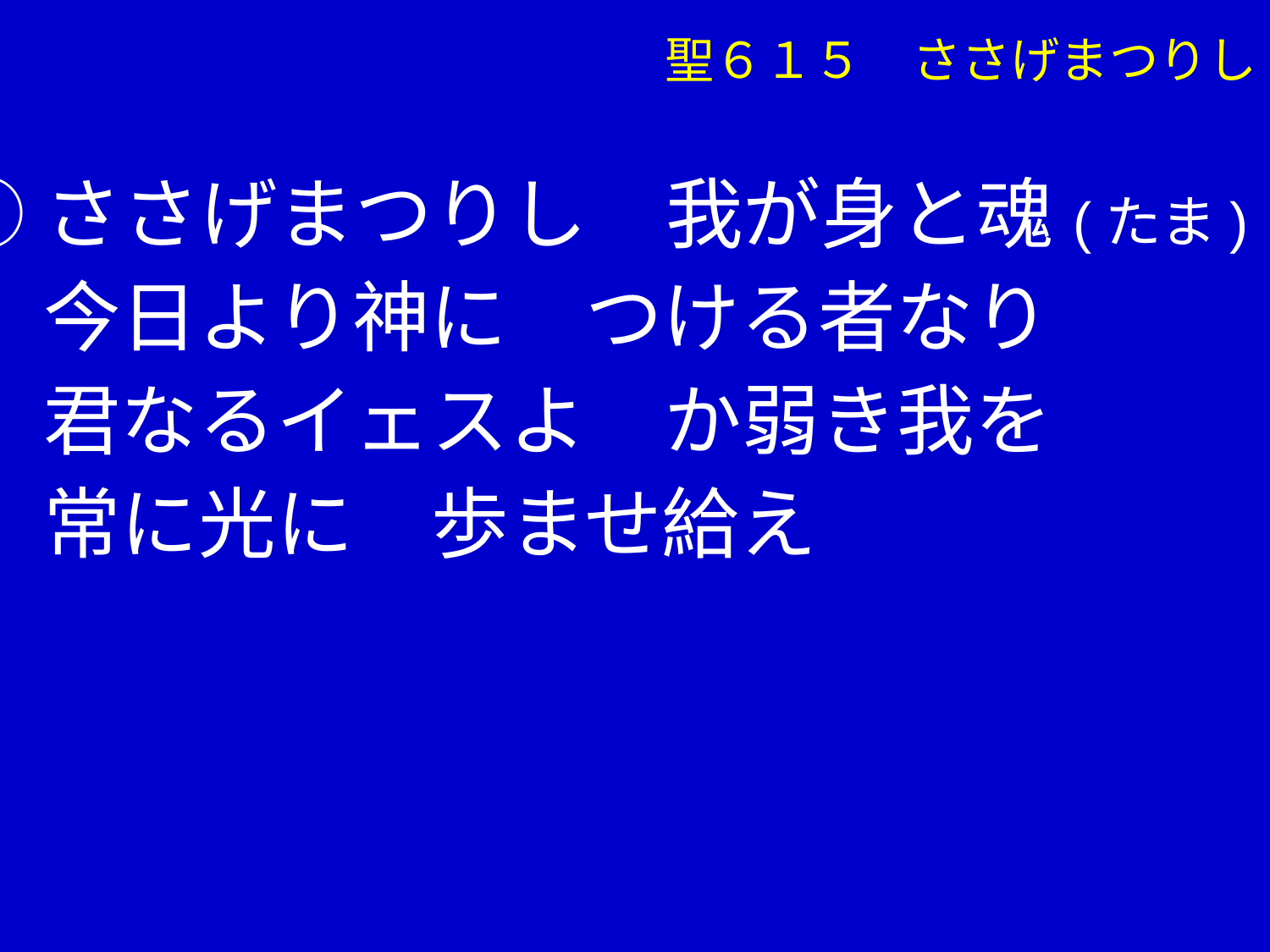

聖６１５　ささげまつりし
①ささげまつりし　我が身と魂(たま)は
　 今日より神に　つける者なり
　 君なるイェスよ　か弱き我を
　 常に光に　歩ませ給え